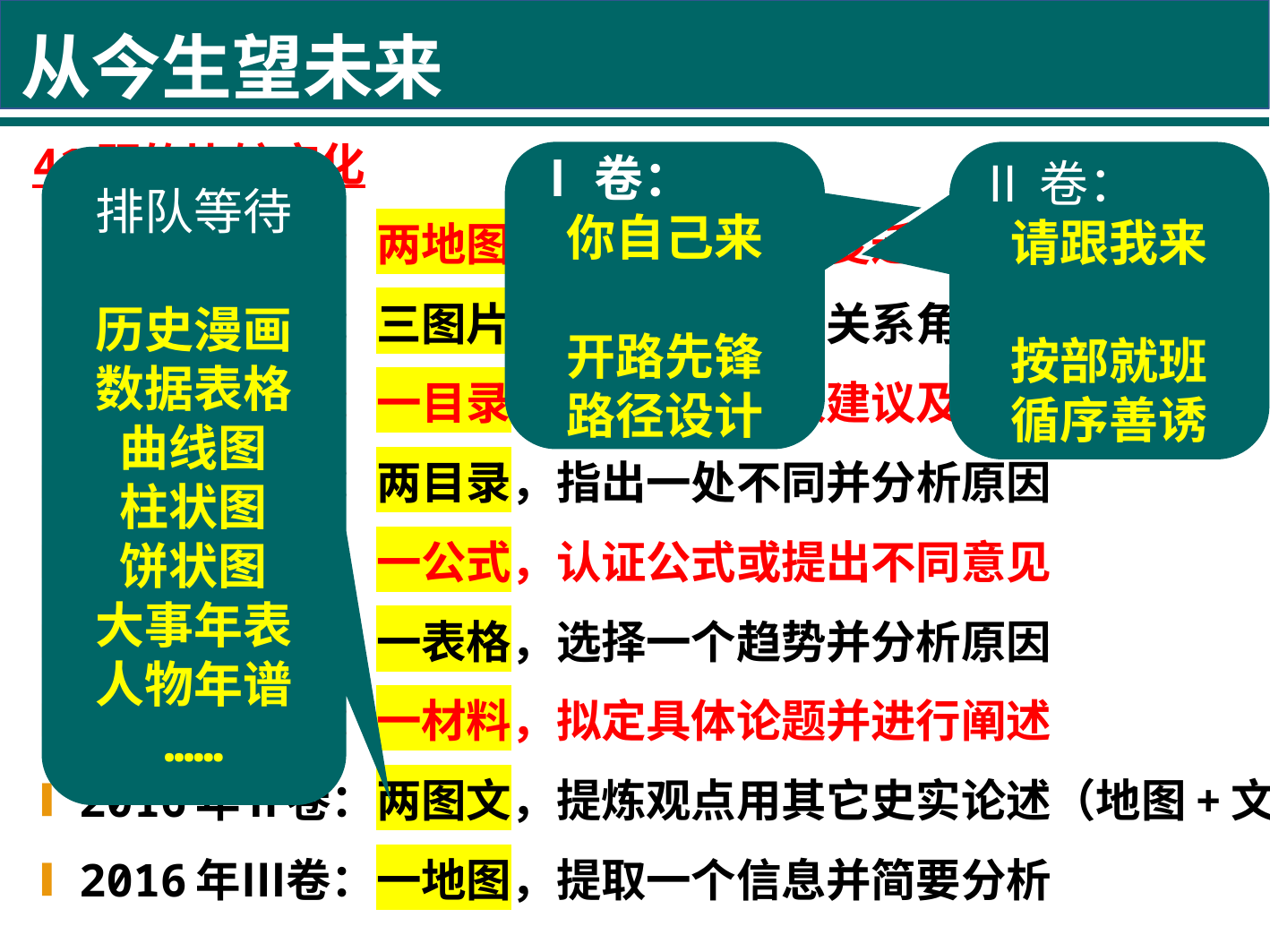

从今生望未来
41题的比较变化
2013年Ⅰ卷：两地图，比较提取两项变迁信息并说明
2013年Ⅱ卷：三图片，从建筑和政治关系角度中英比较
2014年Ⅰ卷：一目录，提出一条修改建议及理由
2014年Ⅱ卷：两目录，指出一处不同并分析原因
2015年Ⅰ卷：一公式，认证公式或提出不同意见
2015年Ⅱ卷：一表格，选择一个趋势并分析原因
2016年Ⅰ卷：一材料，拟定具体论题并进行阐述
2016年Ⅱ卷：两图文，提炼观点用其它史实论述（地图+文字）
2016年Ⅲ卷：一地图，提取一个信息并简要分析

Ⅰ卷：
你自己来

开路先锋
路径设计
Ⅱ卷：
请跟我来

按部就班
循序善诱
排队等待

历史漫画
数据表格
曲线图
柱状图
饼状图
大事年表
人物年谱
……